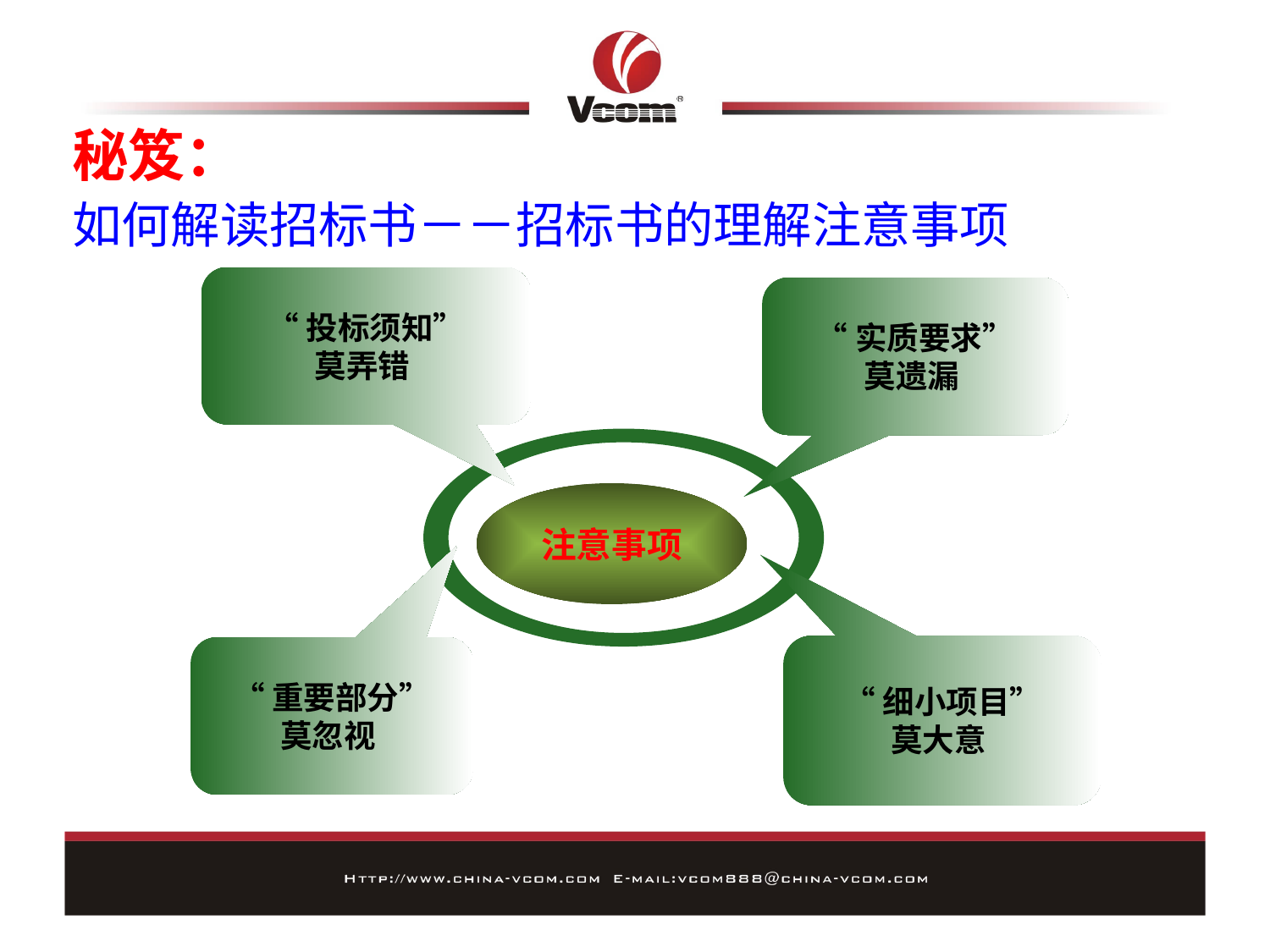

秘笈：
# 如何解读招标书－－招标书的理解注意事项
“投标须知”
莫弄错
“实质要求”
莫遗漏

注意事项
“细小项目”
莫大意
“重要部分”
莫忽视